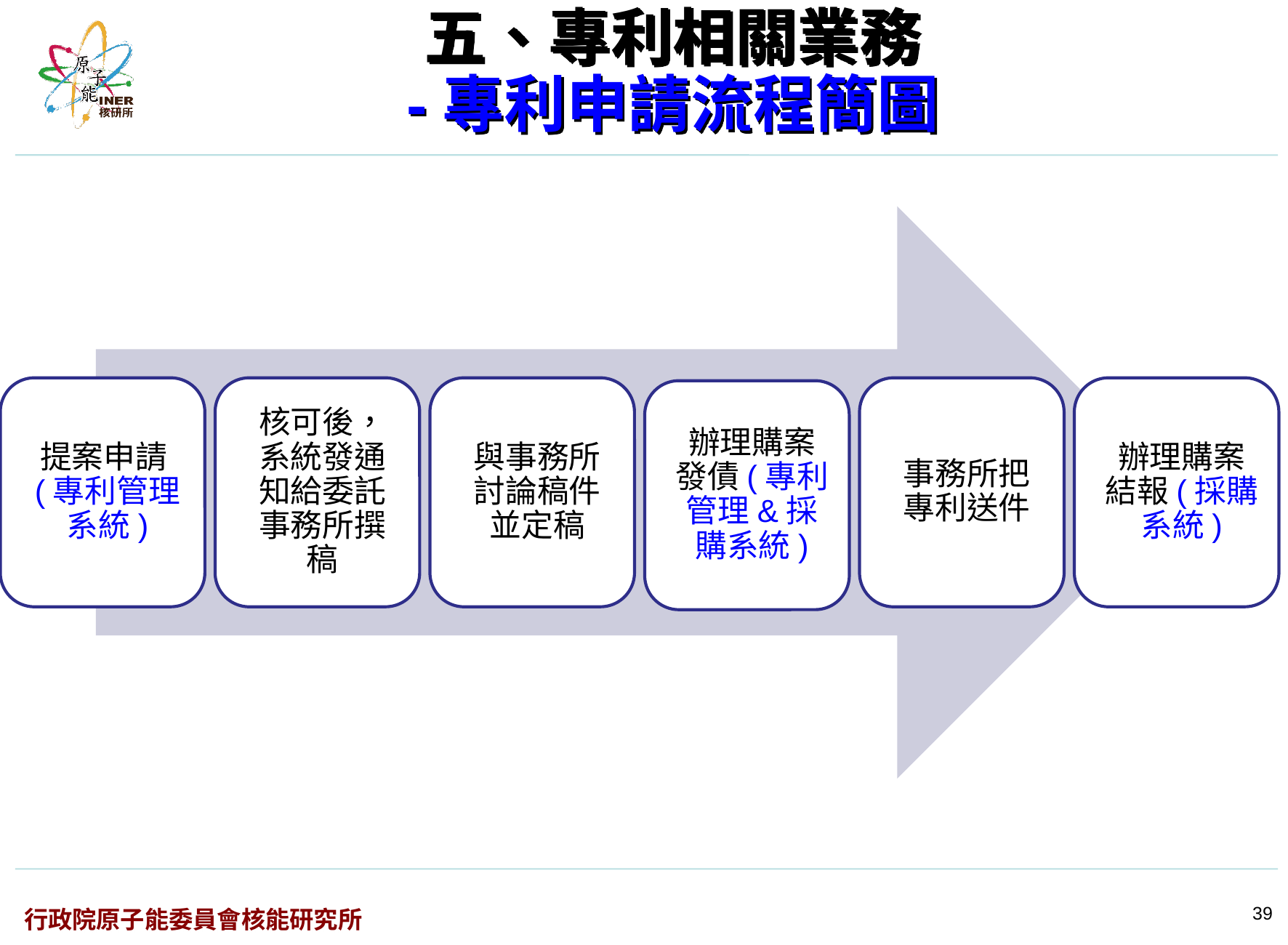

# 五、專利相關業務 -專利申請流程簡圖
提案申請(專利管理系統)
核可後，系統發通知給委託事務所撰稿
與事務所討論稿件並定稿
辦理購案發債(專利管理&採購系統)
事務所把專利送件
辦理購案結報(採購系統)